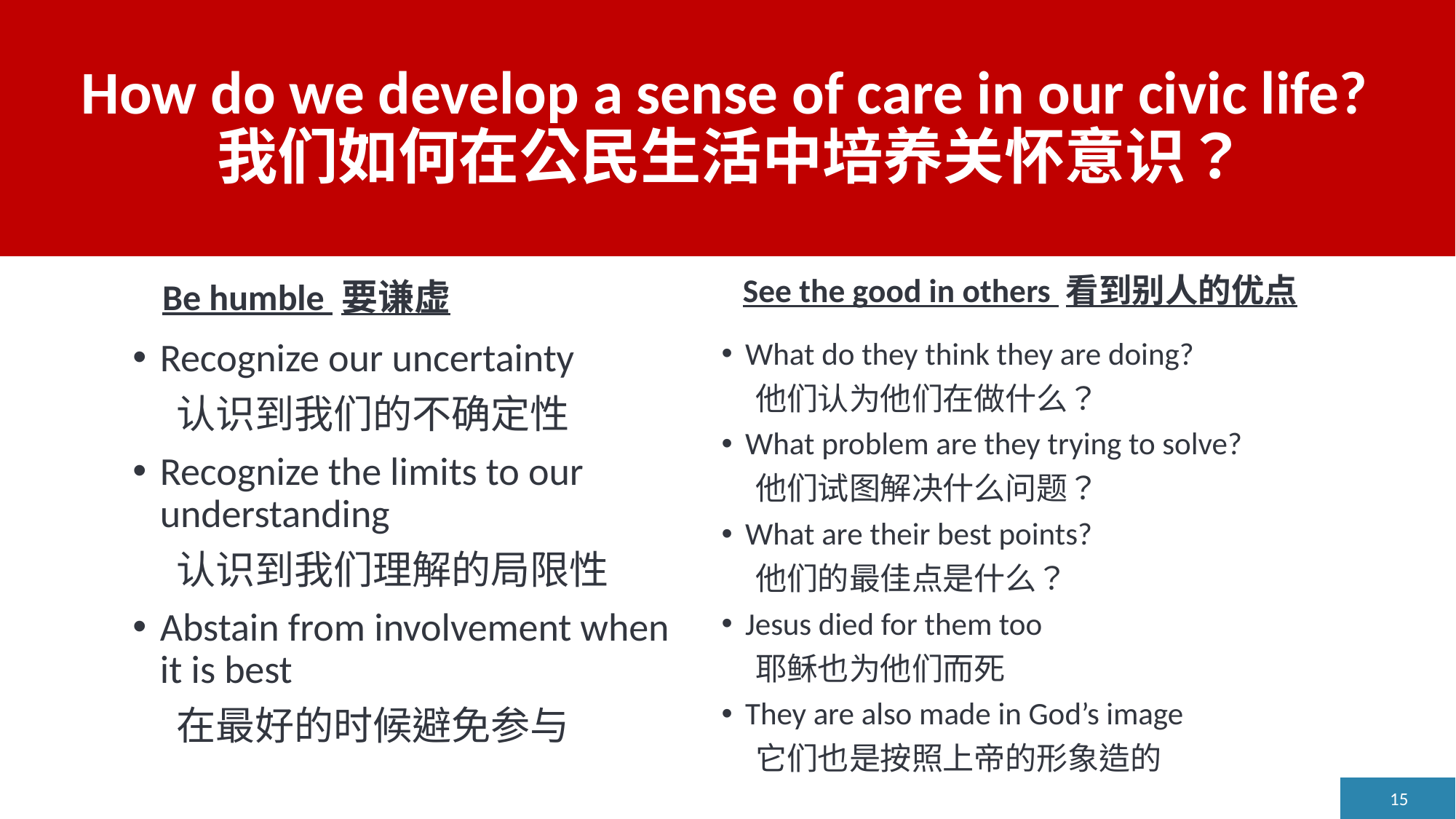

# How do we develop a sense of care in our civic life? 我们如何在公民生活中培养关怀意识？
Be humble 要谦虚
See the good in others 看到别人的优点
Recognize our uncertainty
    认识到我们的不确定性
Recognize the limits to our understanding
    认识到我们理解的局限性
Abstain from involvement when it is best
    在最好的时候避免参与

What do they think they are doing?
    他们认为他们在做什么？
What problem are they trying to solve?
    他们试图解决什么问题？
What are their best points?
    他们的最佳点是什么？
Jesus died for them too
    耶稣也为他们而死
They are also made in God’s image
    它们也是按照上帝的形象造的

15